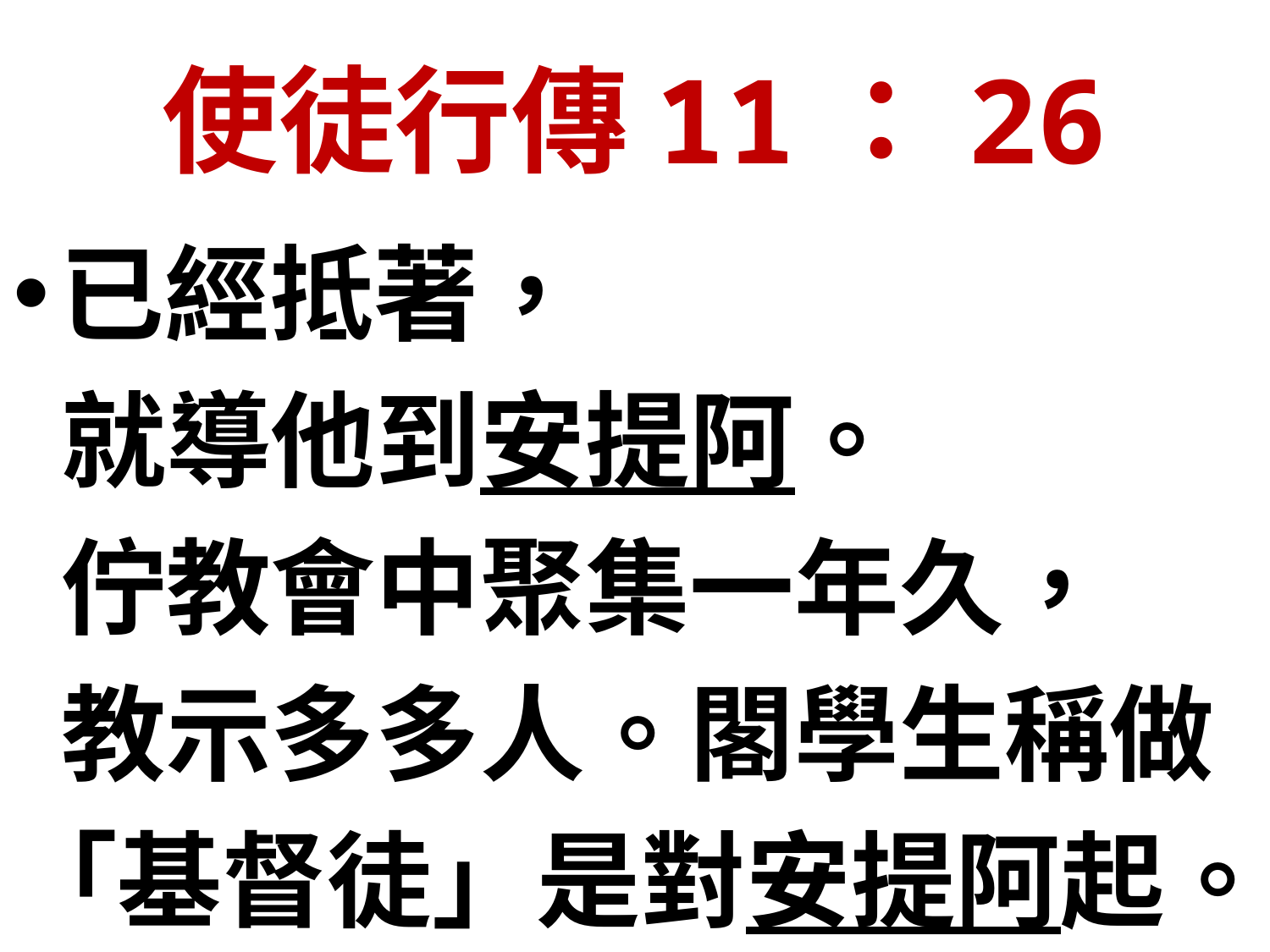

# 使徒行傳11：26
已經抵著，
 就導他到安提阿。
 佇教會中聚集一年久，
 教示多多人。閣學生稱做
「基督徒」是對安提阿起。